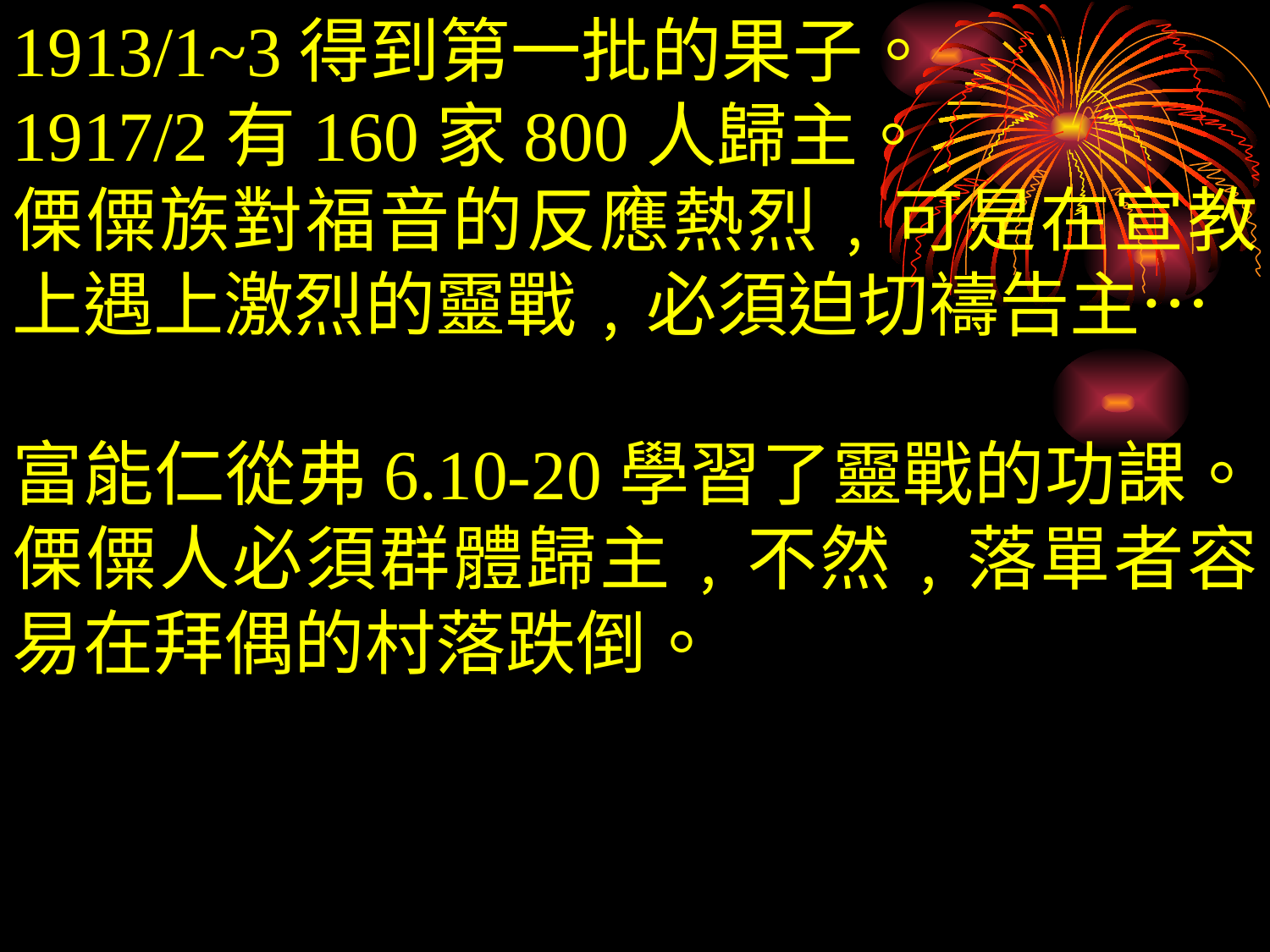

1913/1~3得到第一批的果子。
1917/2有160家800人歸主。
傈僳族對福音的反應熱烈﹐可是在宣教上遇上激烈的靈戰﹐必須迫切禱告主…

富能仁從弗6.10-20學習了靈戰的功課。傈僳人必須群體歸主﹐不然﹐落單者容易在拜偶的村落跌倒。